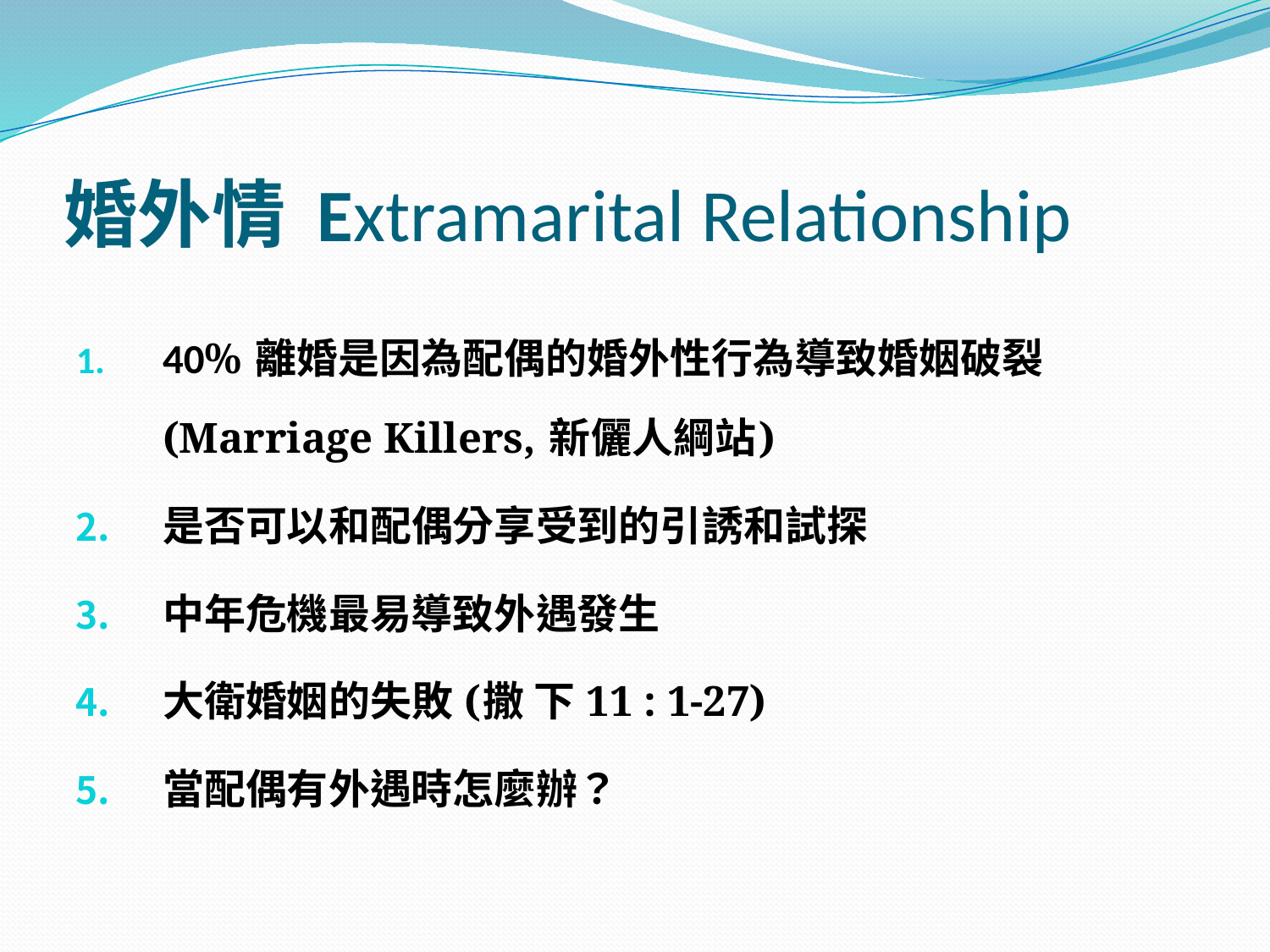

# 婚外情 Extramarital Relationship

40% 離婚是因為配偶的婚外性行為導致婚姻破裂 (Marriage Killers, 新儷人綱站)
是否可以和配偶分享受到的引誘和試探
中年危機最易導致外遇發生
大衛婚姻的失敗 (撒 下 11 : 1-27)
當配偶有外遇時怎麼辦？